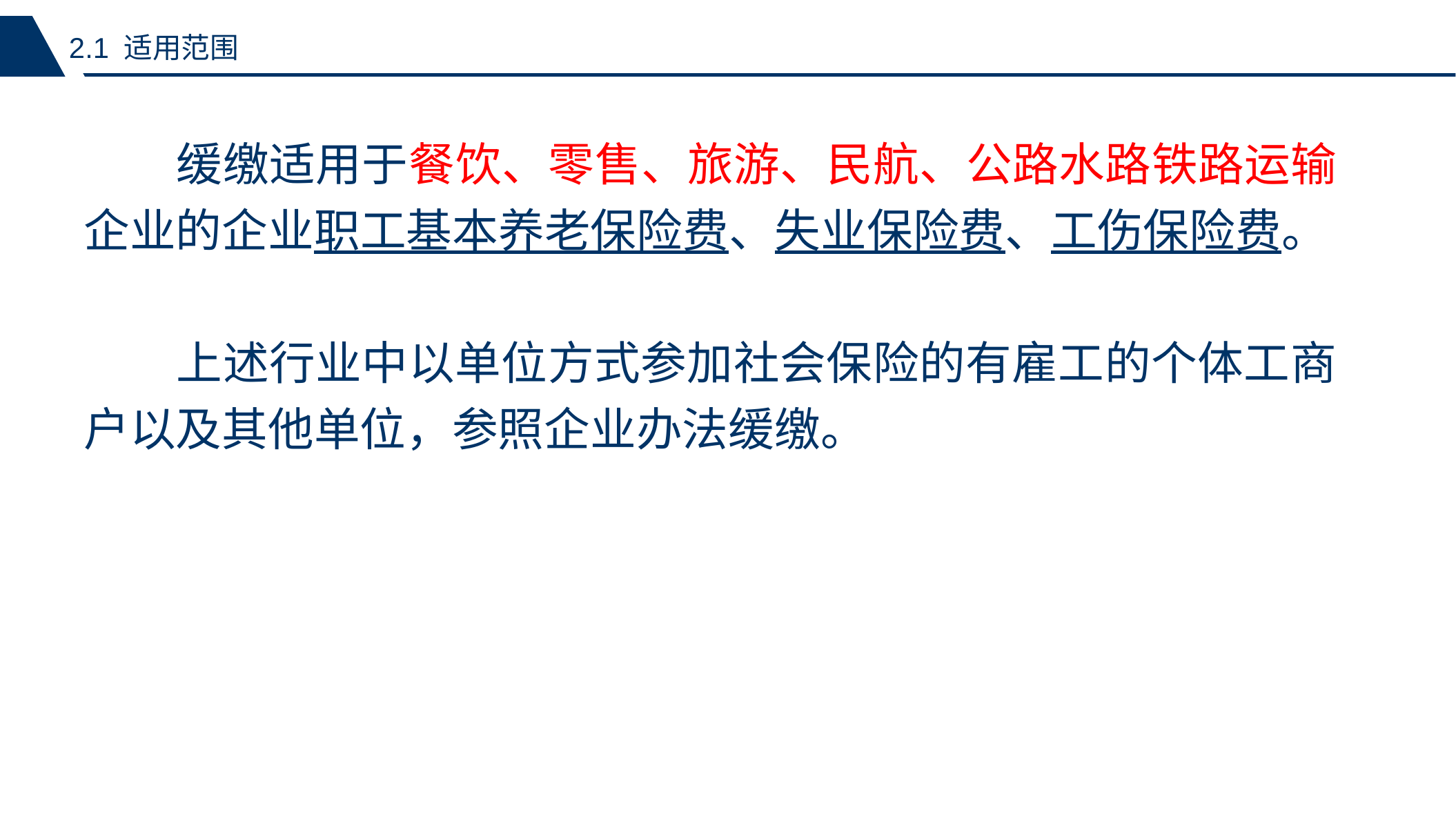

2.1 适用范围

　　缓缴适用于餐饮、零售、旅游、民航、公路水路铁路运输企业的企业职工基本养老保险费、失业保险费、工伤保险费。

　　上述行业中以单位方式参加社会保险的有雇工的个体工商户以及其他单位，参照企业办法缓缴。